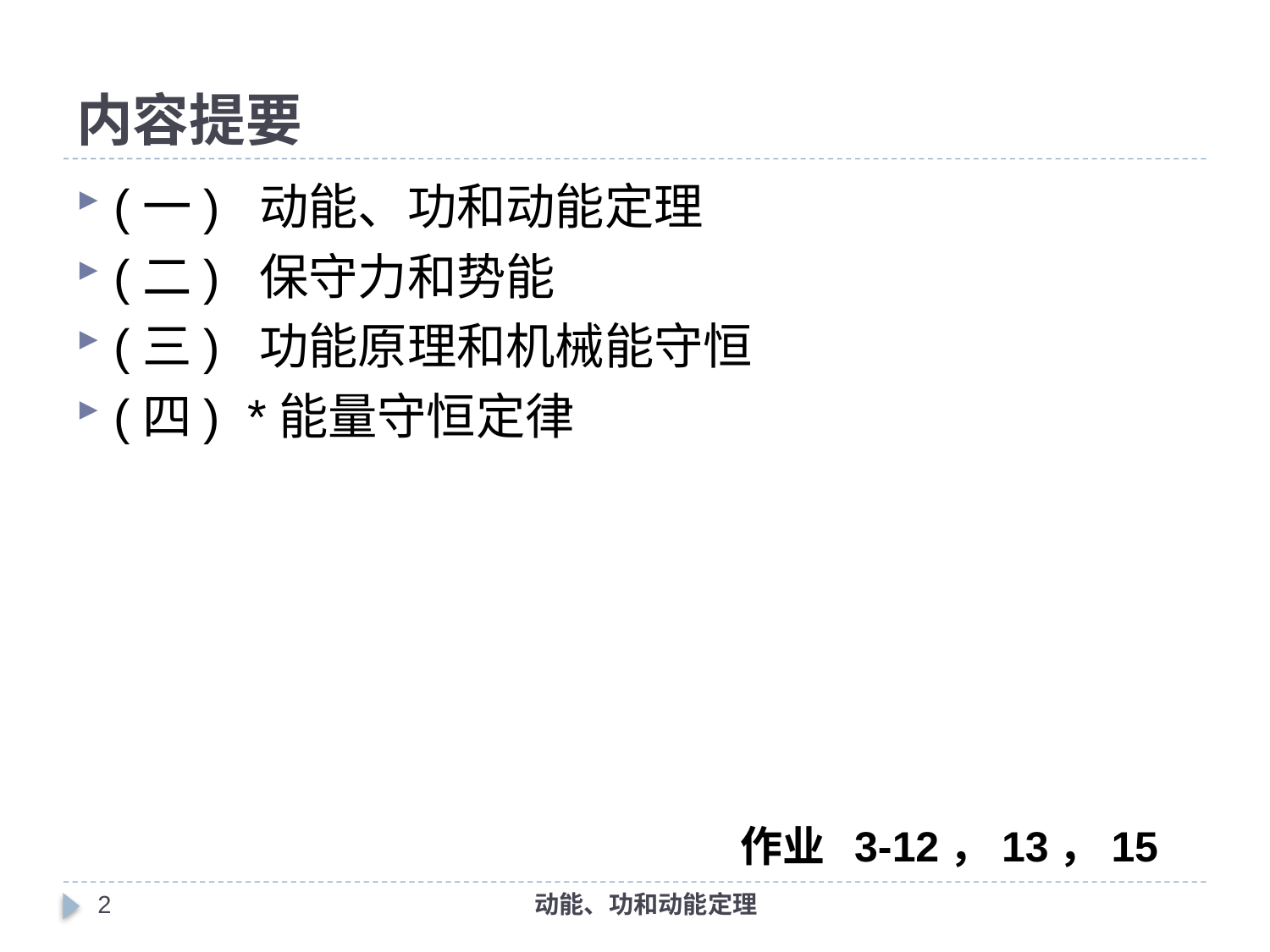

# 内容提要
(一)  动能、功和动能定理
(二)  保守力和势能
(三)  功能原理和机械能守恒
(四)  *能量守恒定律
作业  3-12，13，15

2
动能、功和动能定理